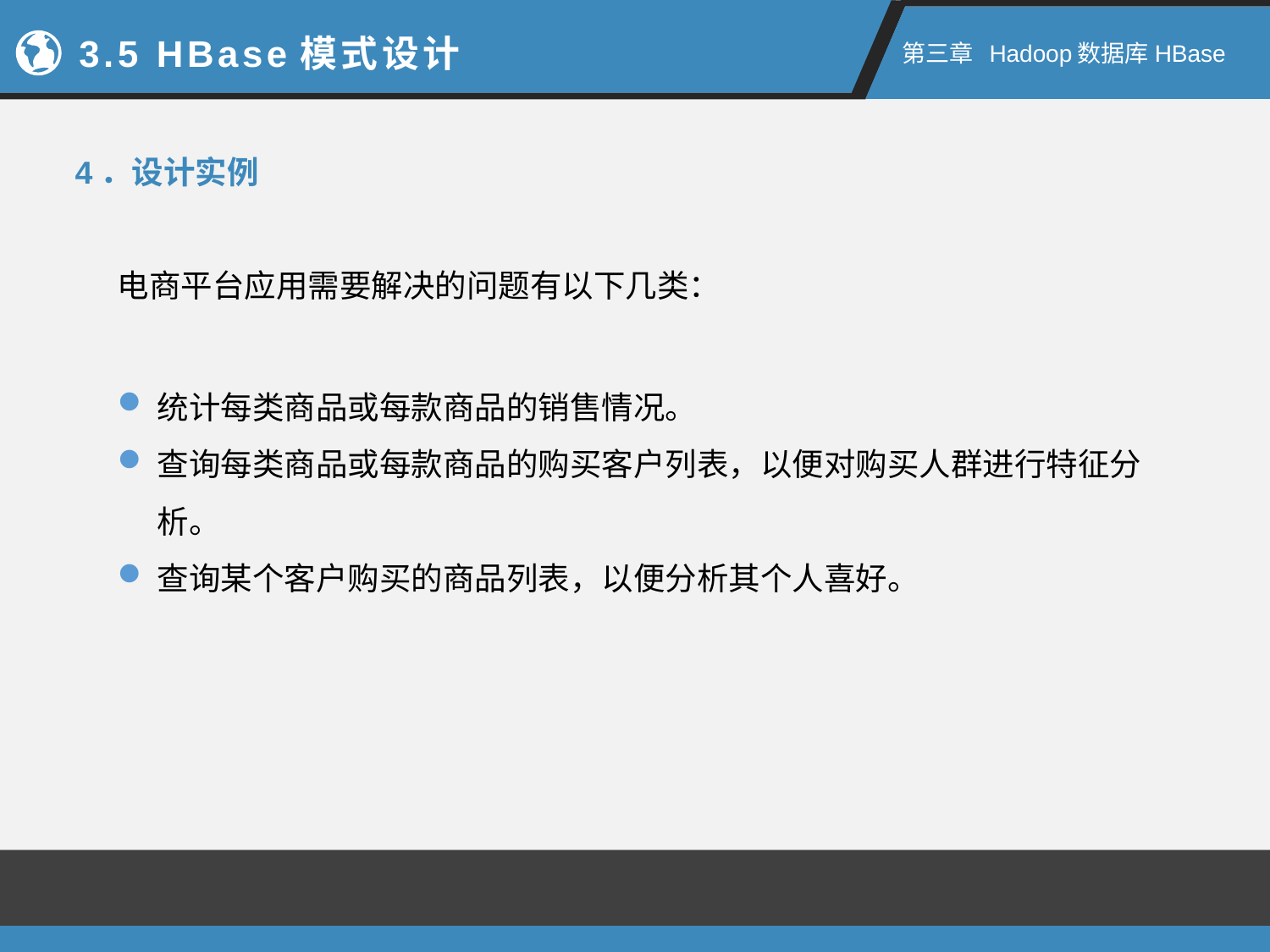

3.5 HBase模式设计

第三章  Hadoop数据库HBase
4．设计实例
电商平台应用需要解决的问题有以下几类：
统计每类商品或每款商品的销售情况。
查询每类商品或每款商品的购买客户列表，以便对购买人群进行特征分析。
查询某个客户购买的商品列表，以便分析其个人喜好。